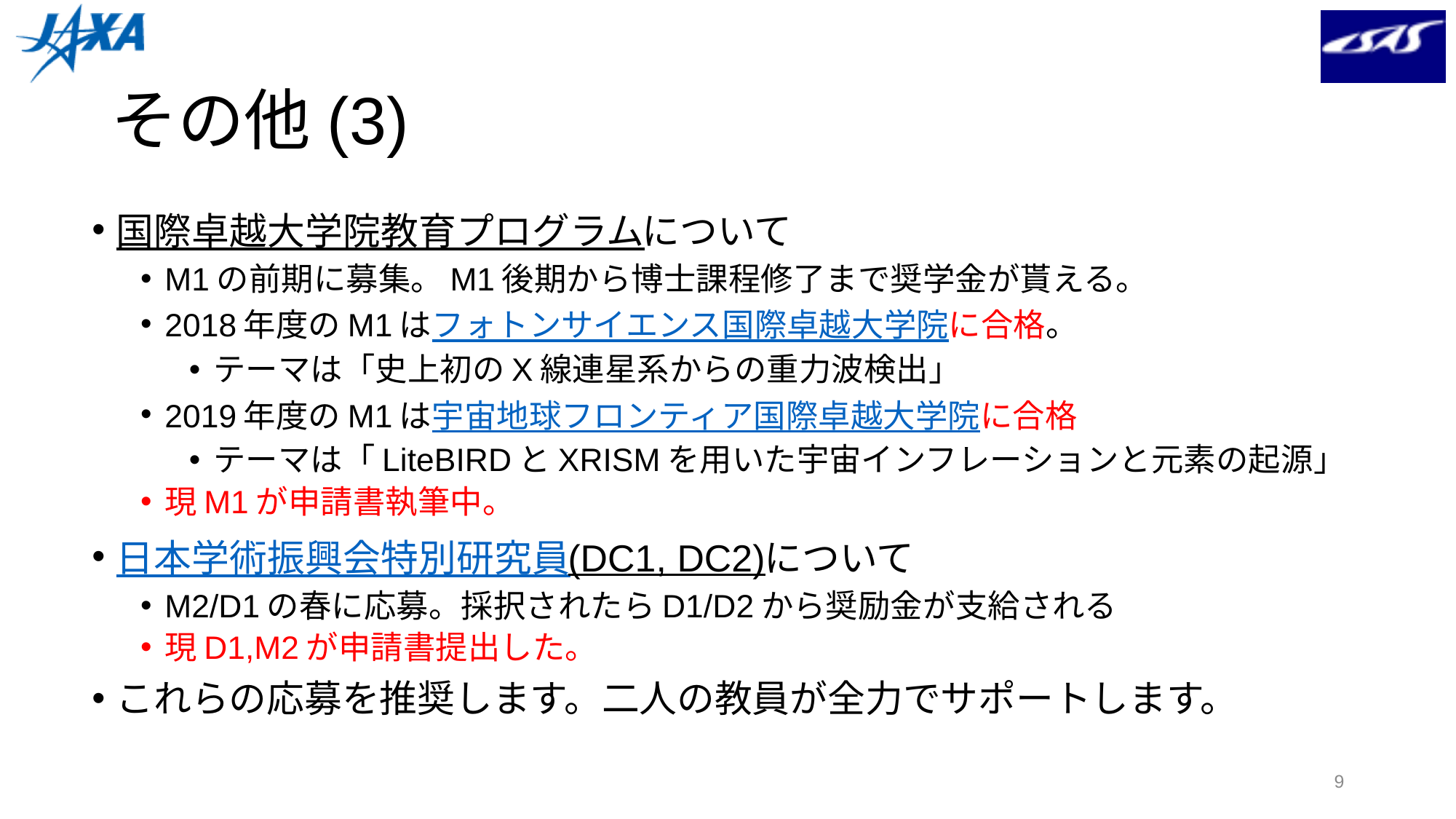

# その他(3)
国際卓越大学院教育プログラムについて
M1の前期に募集。M1後期から博士課程修了まで奨学金が貰える。
2018年度のM1はフォトンサイエンス国際卓越大学院に合格。
テーマは「史上初のX線連星系からの重力波検出」
2019年度のM1は宇宙地球フロンティア国際卓越大学院に合格
テーマは「LiteBIRDとXRISMを用いた宇宙インフレーションと元素の起源」
現M1が申請書執筆中。
日本学術振興会特別研究員(DC1, DC2)について
M2/D1の春に応募。採択されたらD1/D2から奨励金が支給される
現D1,M2が申請書提出した。
これらの応募を推奨します。二人の教員が全力でサポートします。

9